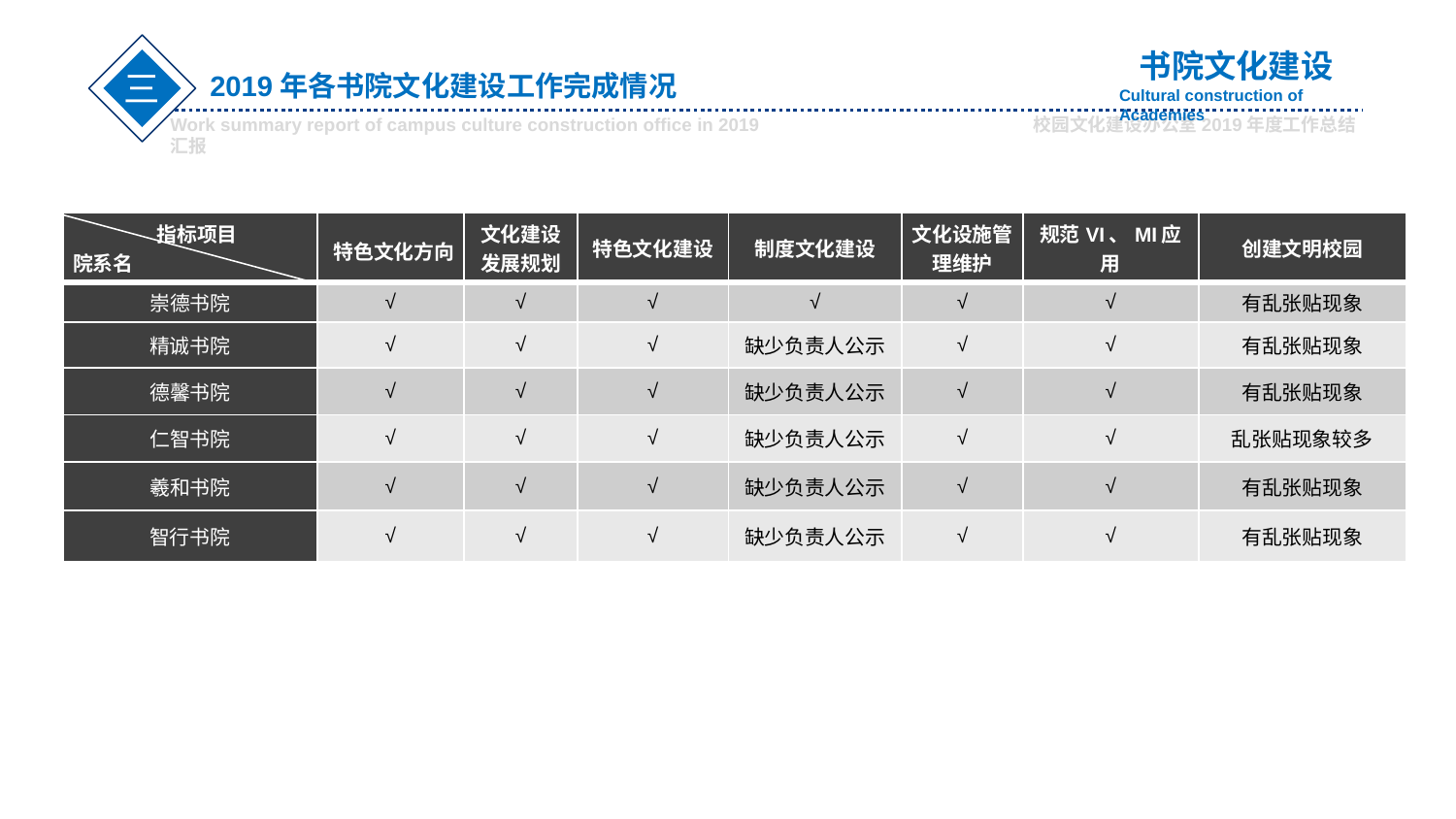

三
Work summary report of campus culture construction office in 2019                                                     校园文化建设办公室2019年度工作总结汇报
书院文化建设
2019年各书院文化建设工作完成情况
Cultural construction of  Academies
| 指标项目 院系名 | 特色文化方向 | 文化建设发展规划 | 特色文化建设 | 制度文化建设 | 文化设施管理维护 | 规范VI、MI应用 | 创建文明校园 |
| --- | --- | --- | --- | --- | --- | --- | --- |
| 崇德书院 | √ | √ | √ | √ | √ | √ | 有乱张贴现象 |
| 精诚书院 | √ | √ | √ | 缺少负责人公示 | √ | √ | 有乱张贴现象 |
| 德馨书院 | √ | √ | √ | 缺少负责人公示 | √ | √ | 有乱张贴现象 |
| 仁智书院 | √ | √ | √ | 缺少负责人公示 | √ | √ | 乱张贴现象较多 |
| 羲和书院 | √ | √ | √ | 缺少负责人公示 | √ | √ | 有乱张贴现象 |
| 智行书院 | √ | √ | √ | 缺少负责人公示 | √ | √ | 有乱张贴现象 |